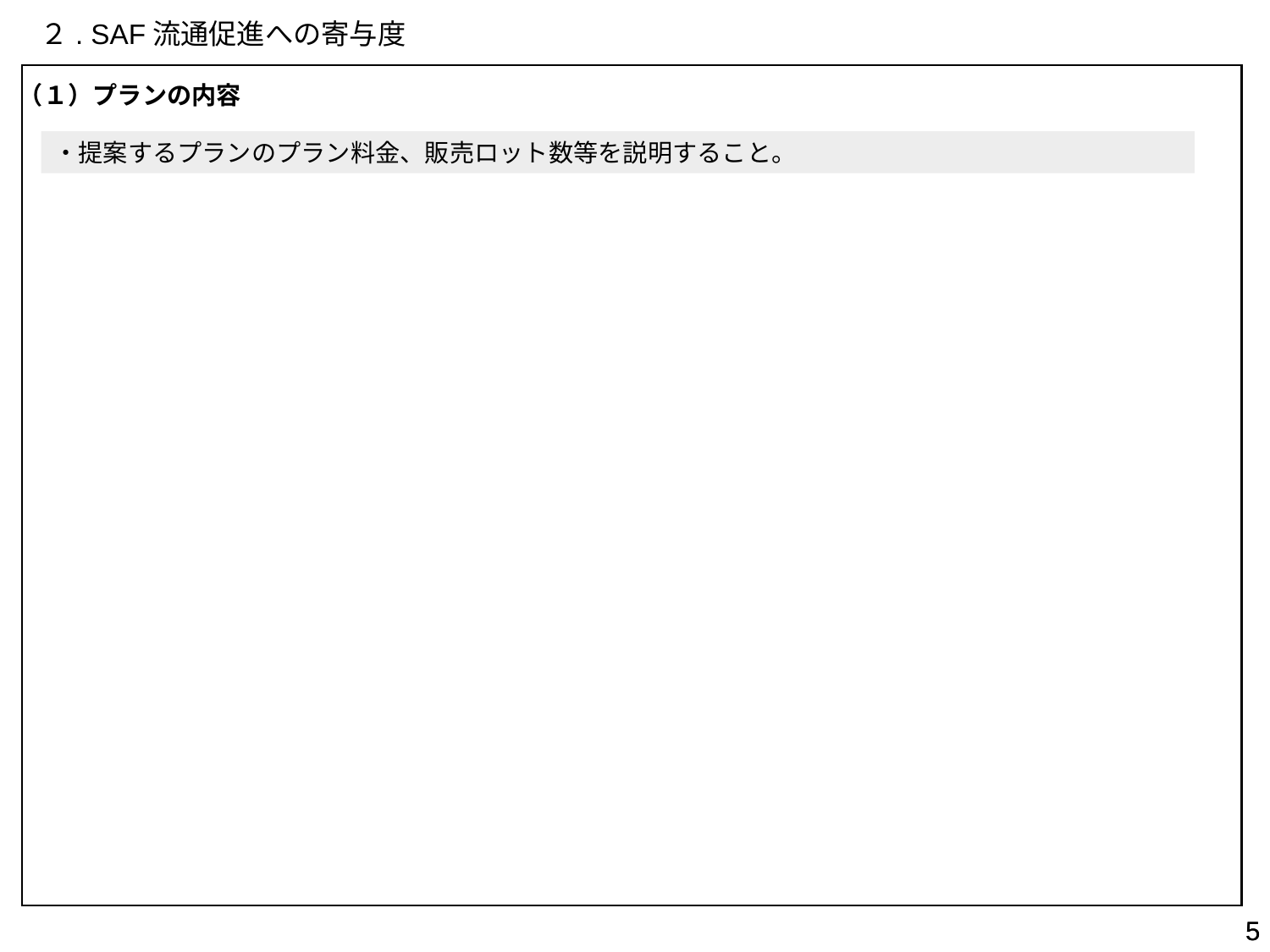

# ２. SAF流通促進への寄与度

（１）プランの内容
・提案するプランのプラン料金、販売ロット数等を説明すること。
5
5